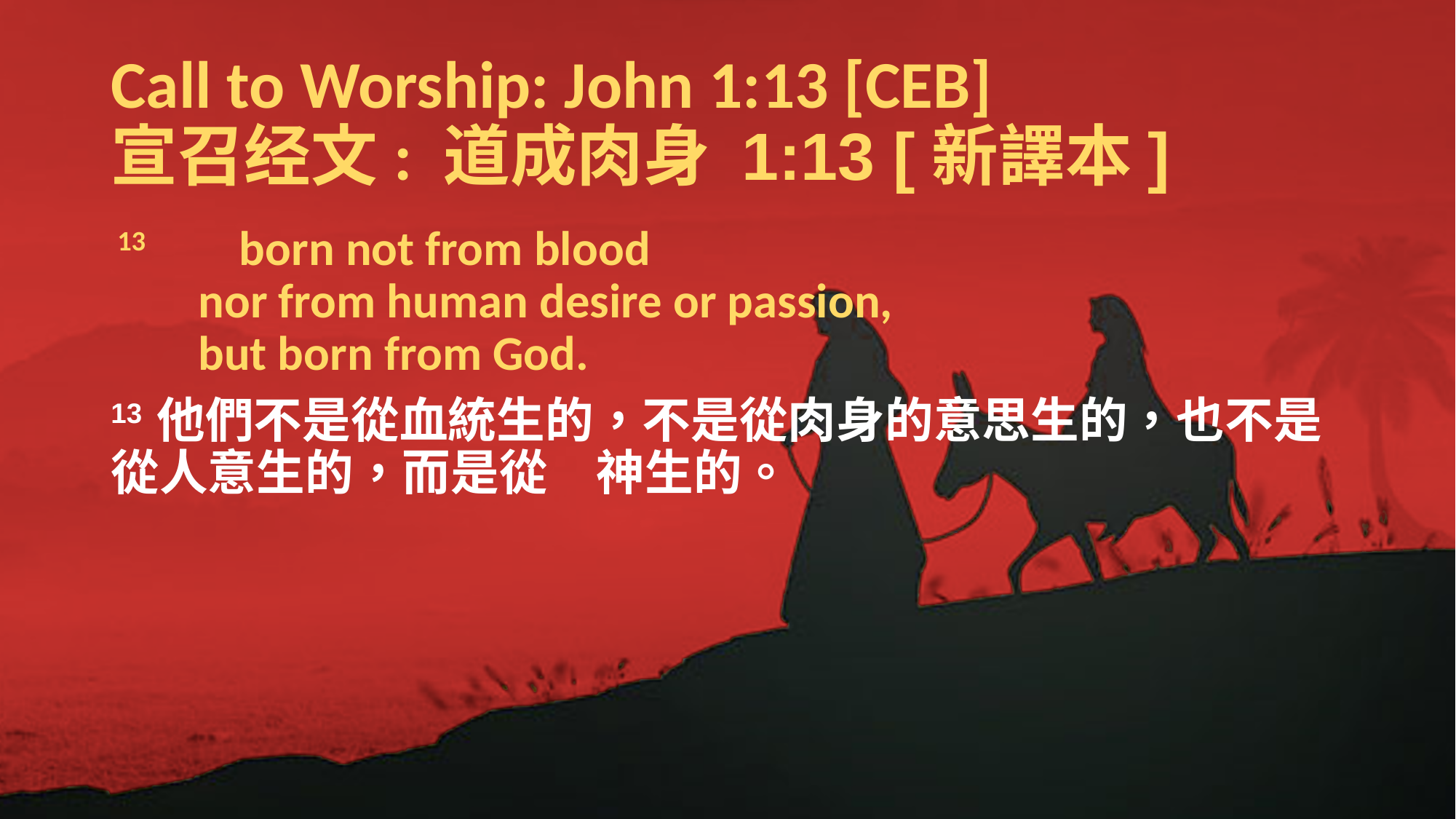

# Call to Worship: John 1:13 [CEB] 宣召经文: 道成肉身 1:13 [新譯本]
 13         born not from blood
        nor from human desire or passion,
        but born from God.
13 他們不是從血統生的，不是從肉身的意思生的，也不是從人意生的，而是從　神生的。